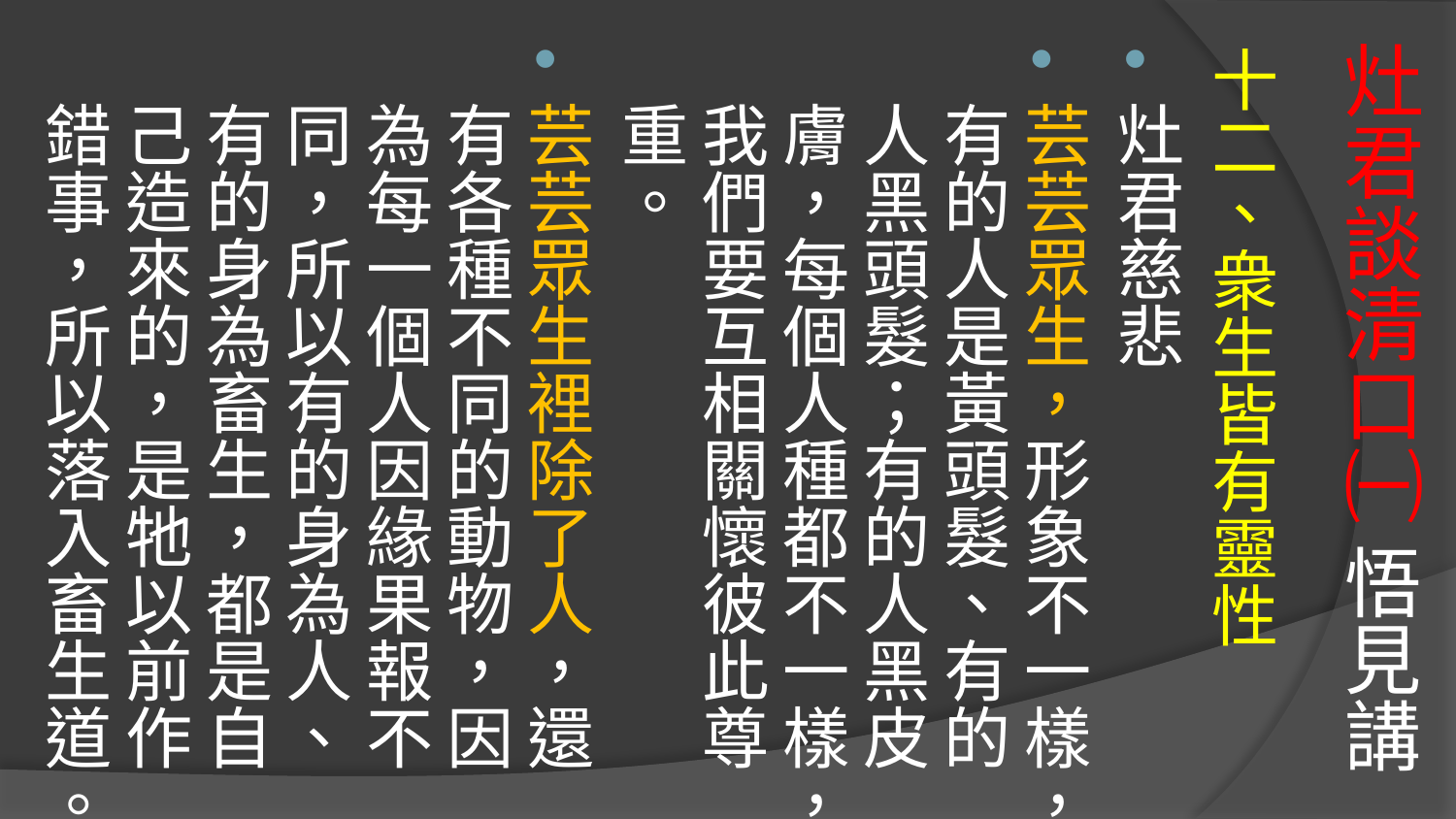

# 灶君談清口㈠ 悟見講
十二、衆生皆有靈性
灶君慈悲
芸芸眾生，形象不一樣，有的人是黃頭髮、有的人黑頭髮；有的人黑皮膚，每個人種都不一樣，我們要互相關懷彼此尊重。
芸芸眾生裡除了人，還有各種不同的動物，因為每一個人因緣果報不同，所以有的身為人、有的身為畜生，都是自己造來的，是牠以前作錯事，所以落入畜生道。